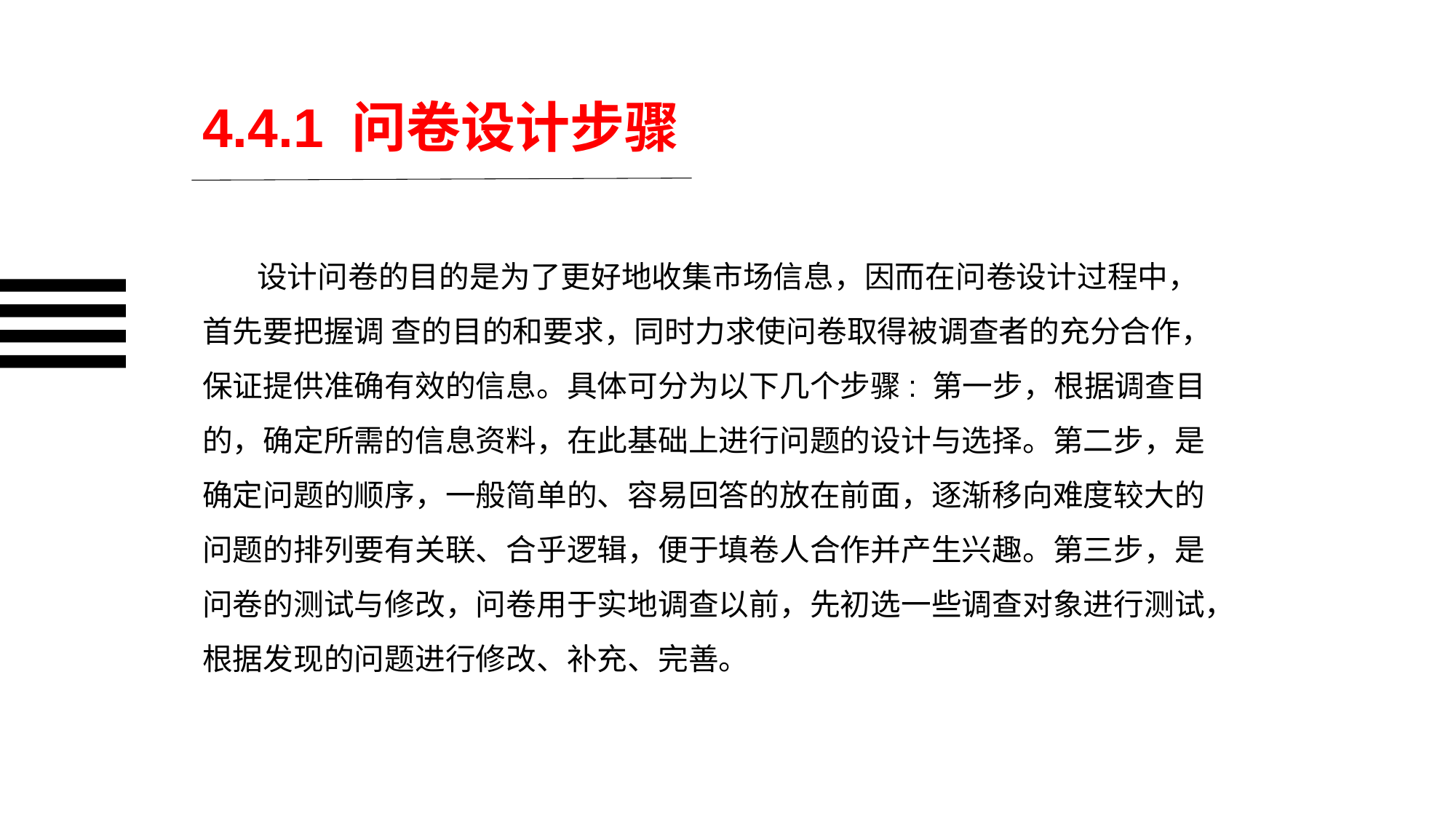

4.4.1 问卷设计步骤
设计问卷的目的是为了更好地收集市场信息，因而在问卷设计过程中，首先要把握调 查的目的和要求，同时力求使问卷取得被调查者的充分合作，保证提供准确有效的信息。具体可分为以下几个步骤: 第一步，根据调查目的，确定所需的信息资料，在此基础上进行问题的设计与选择。第二步，是确定问题的顺序，一般简单的、容易回答的放在前面，逐渐移向难度较大的问题的排列要有关联、合乎逻辑，便于填卷人合作并产生兴趣。第三步，是问卷的测试与修改，问卷用于实地调查以前，先初选一些调查对象进行测试，根据发现的问题进行修改、补充、完善。